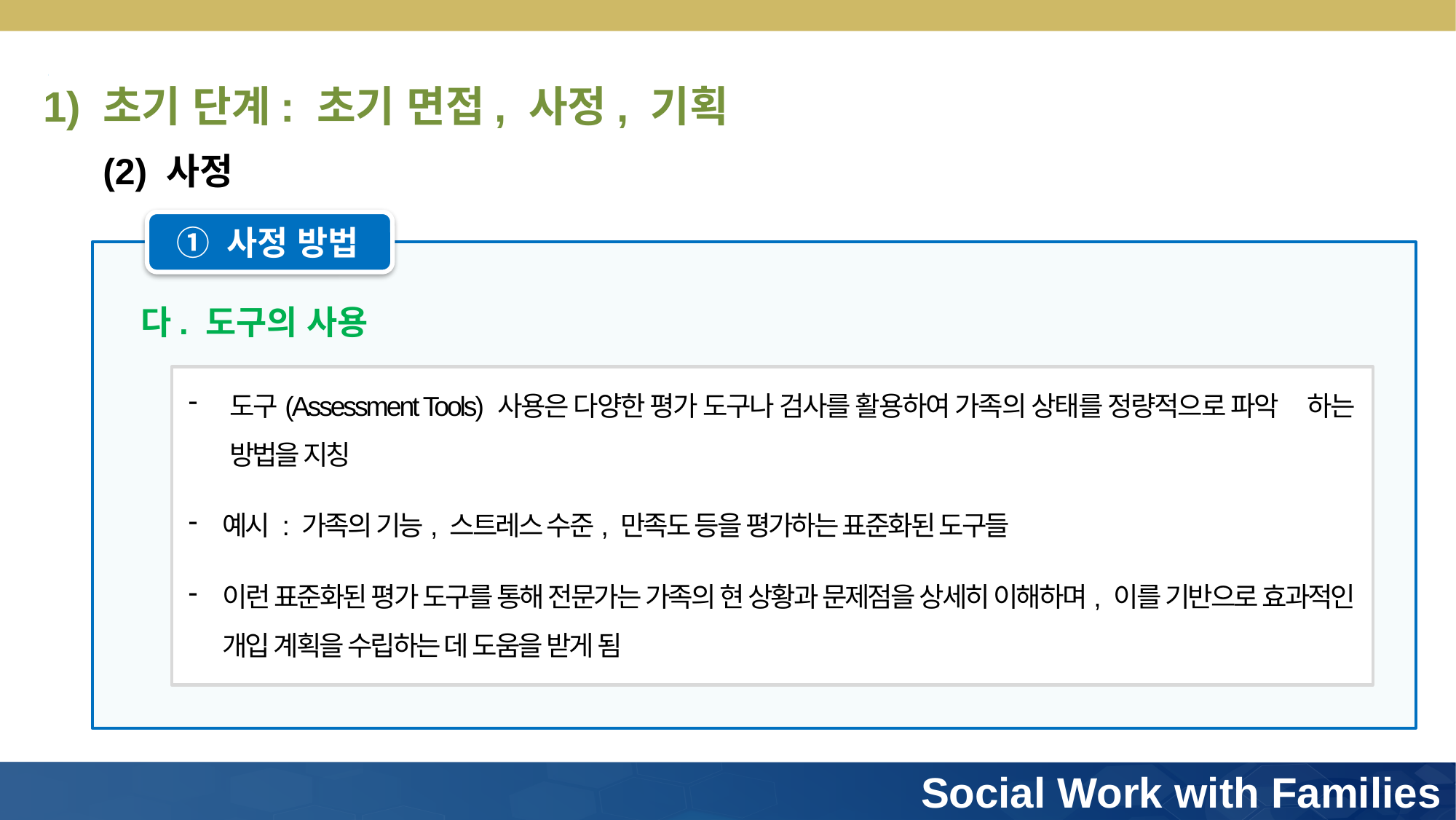

1) 초기 단계: 초기 면접, 사정, 기획
(2) 사정

① 사정 방법

다. 도구의 사용

도구(Assessment Tools) 사용은 다양한 평가 도구나 검사를 활용하여 가족의 상태를 정량적으로 파악     하는 방법을 지칭

예시 : 가족의 기능, 스트레스 수준, 만족도 등을 평가하는 표준화된 도구들

이런 표준화된 평가 도구를 통해 전문가는 가족의 현 상황과 문제점을 상세히 이해하며, 이를 기반으로 효과적인 개입 계획을 수립하는 데 도움을 받게 됨